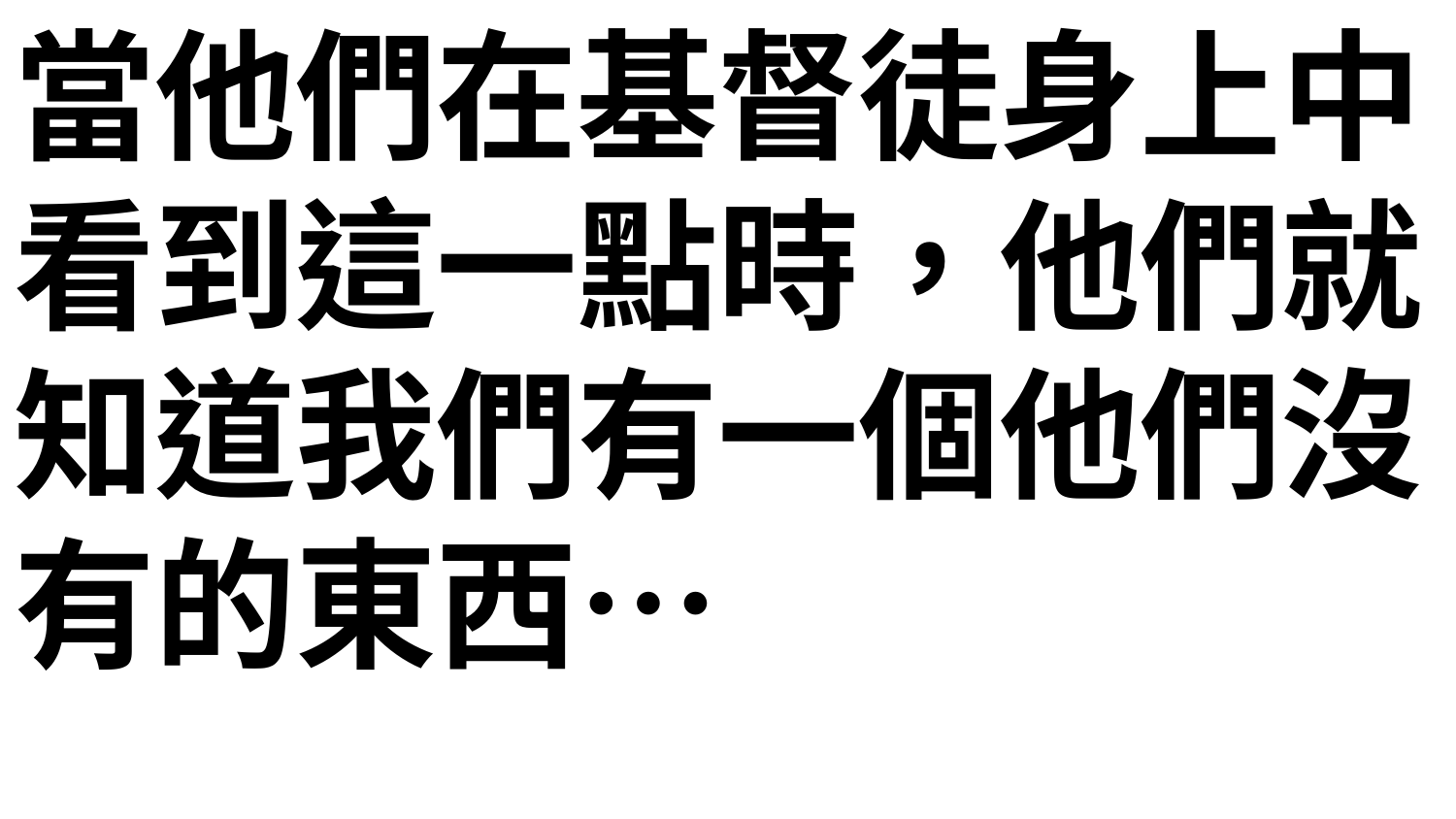

當他們在基督徒身上中看到這一點時，他們就知道我們有一個他們沒有的東西…